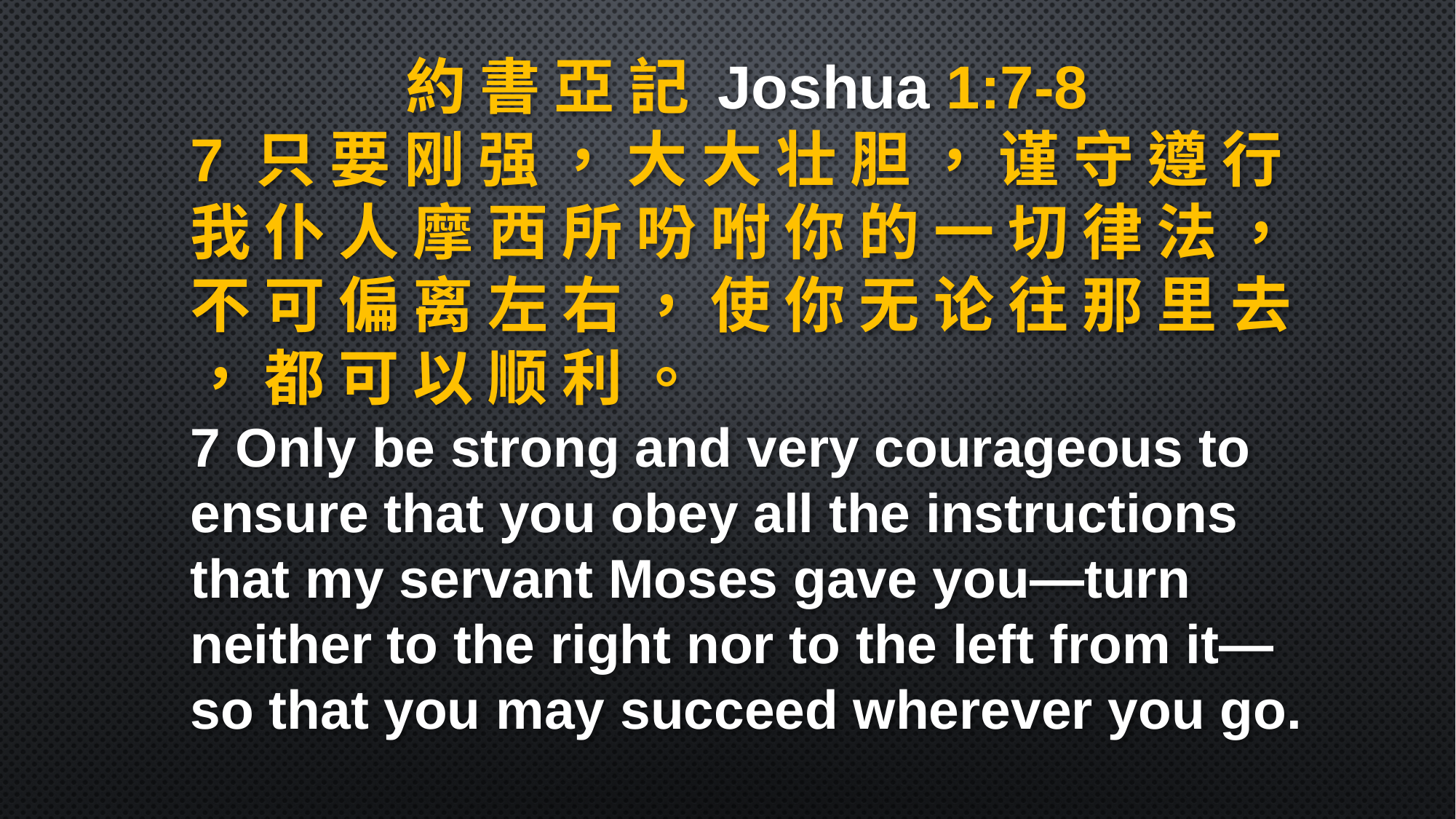

約 書 亞 記 Joshua 1:7-8
7 只 要 刚 强 ， 大 大 壮 胆 ， 谨 守 遵 行 我 仆 人 摩 西 所 吩 咐 你 的 一 切 律 法 ， 不 可 偏 离 左 右 ， 使 你 无 论 往 那 里 去 ， 都 可 以 顺 利 。
7 Only be strong and very courageous to ensure that you obey all the instructions that my servant Moses gave you—turn neither to the right nor to the left from it—so that you may succeed wherever you go.